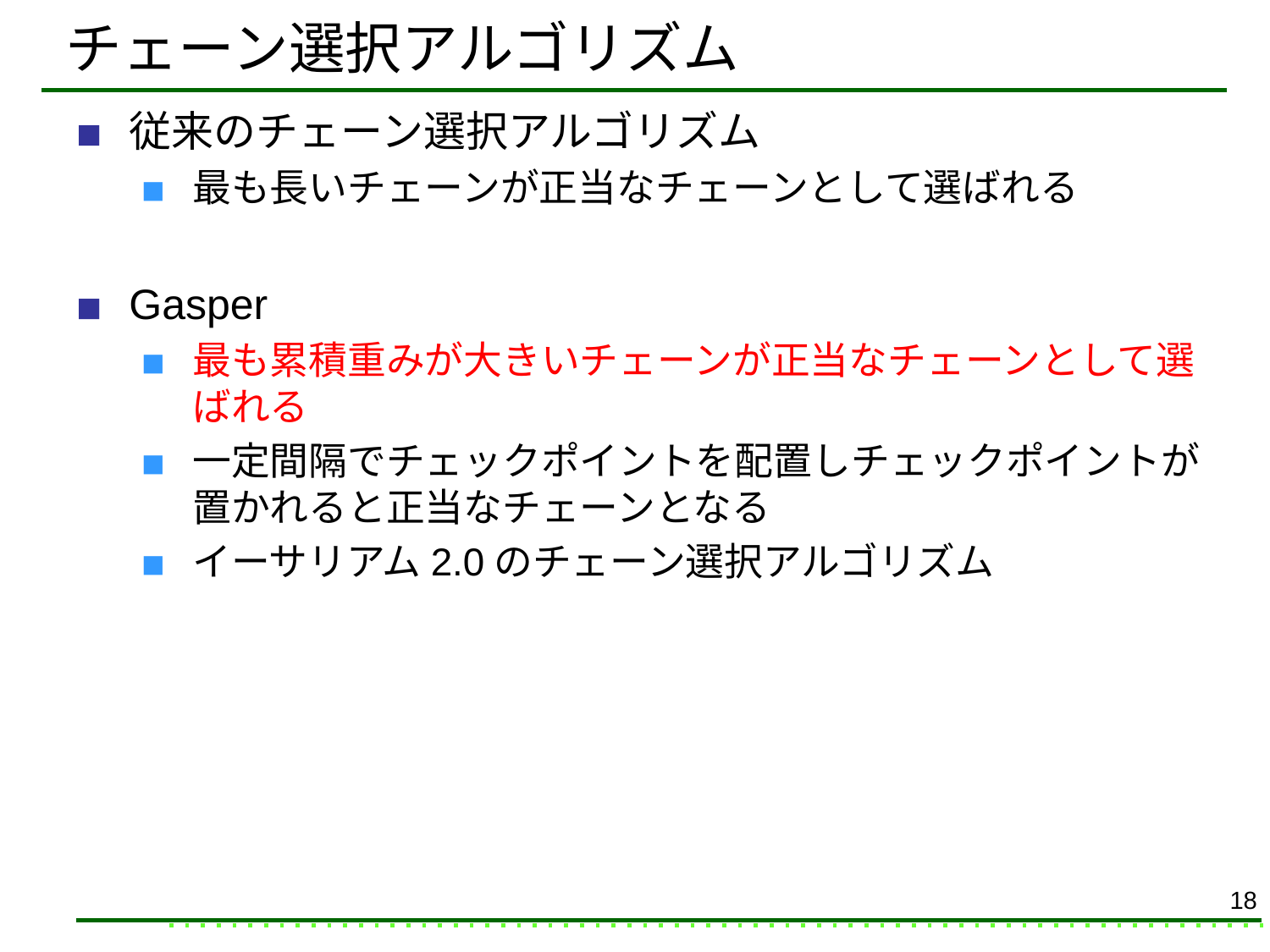

# チェーン選択アルゴリズム
従来のチェーン選択アルゴリズム
最も長いチェーンが正当なチェーンとして選ばれる

Gasper
最も累積重みが大きいチェーンが正当なチェーンとして選ばれる
一定間隔でチェックポイントを配置しチェックポイントが置かれると正当なチェーンとなる
イーサリアム2.0のチェーン選択アルゴリズム

18